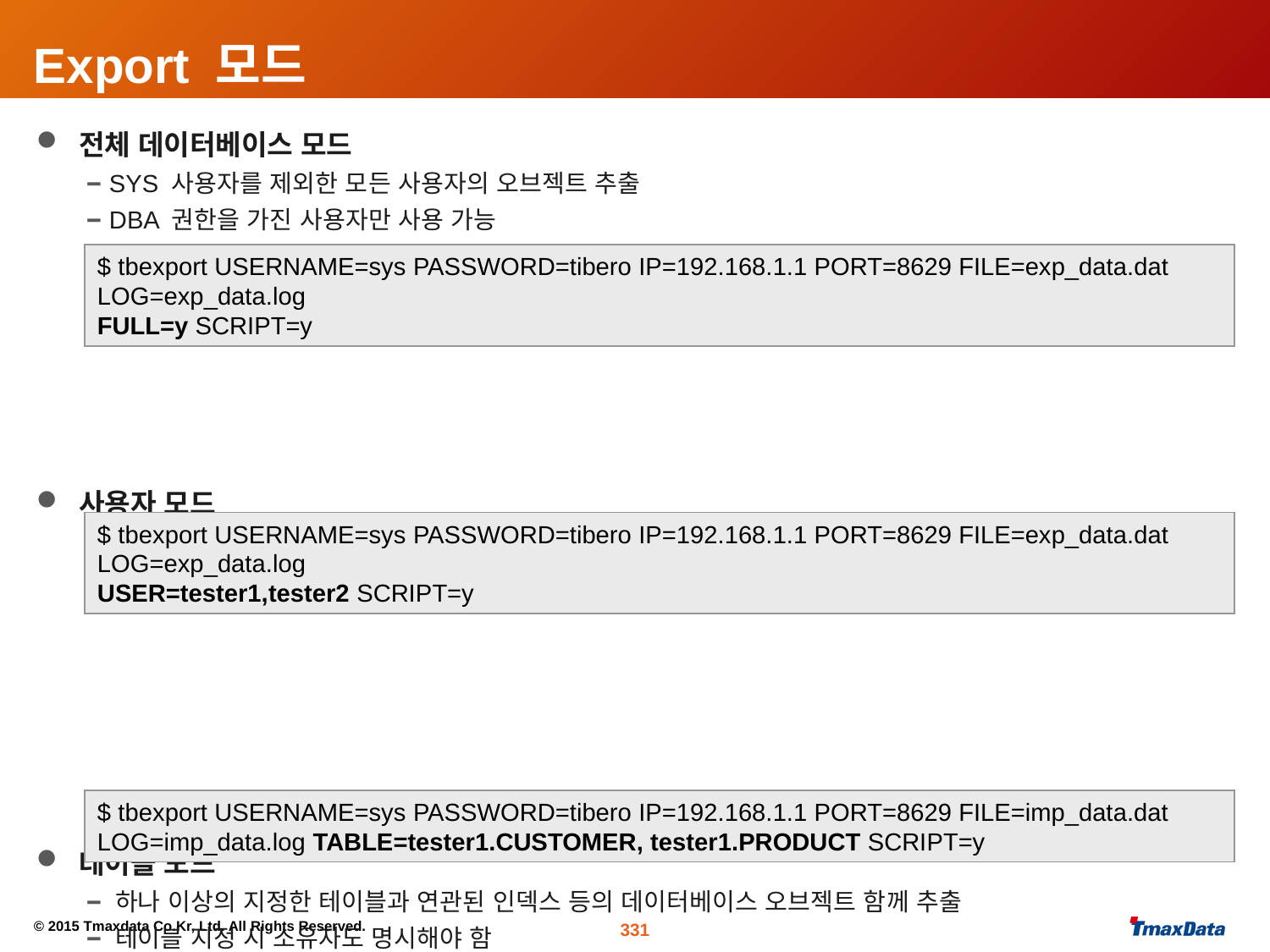

# Export 모드
 전체 데이터베이스 모드
 SYS 사용자를 제외한 모든 사용자의 오브젝트 추출
 DBA 권한을 가진 사용자만 사용 가능

 사용자 모드
 Export 대상 사용자를 지정하고 지정한 사용자가 소유한 모든 스키마 정보 추출
 DBA는 하나 이상의 사용자 지정 가능

 테이블 모드
 하나 이상의 지정한 테이블과 연관된 인덱스 등의 데이터베이스 오브젝트 함께 추출
 테이블 지정 시 소유자도 명시해야 함
$ tbexport USERNAME=sys PASSWORD=tibero IP=192.168.1.1 PORT=8629 FILE=exp_data.dat LOG=exp_data.log
FULL=y SCRIPT=y
$ tbexport USERNAME=sys PASSWORD=tibero IP=192.168.1.1 PORT=8629 FILE=exp_data.dat LOG=exp_data.log
USER=tester1,tester2 SCRIPT=y
$ tbexport USERNAME=sys PASSWORD=tibero IP=192.168.1.1 PORT=8629 FILE=imp_data.dat LOG=imp_data.log TABLE=tester1.CUSTOMER, tester1.PRODUCT SCRIPT=y